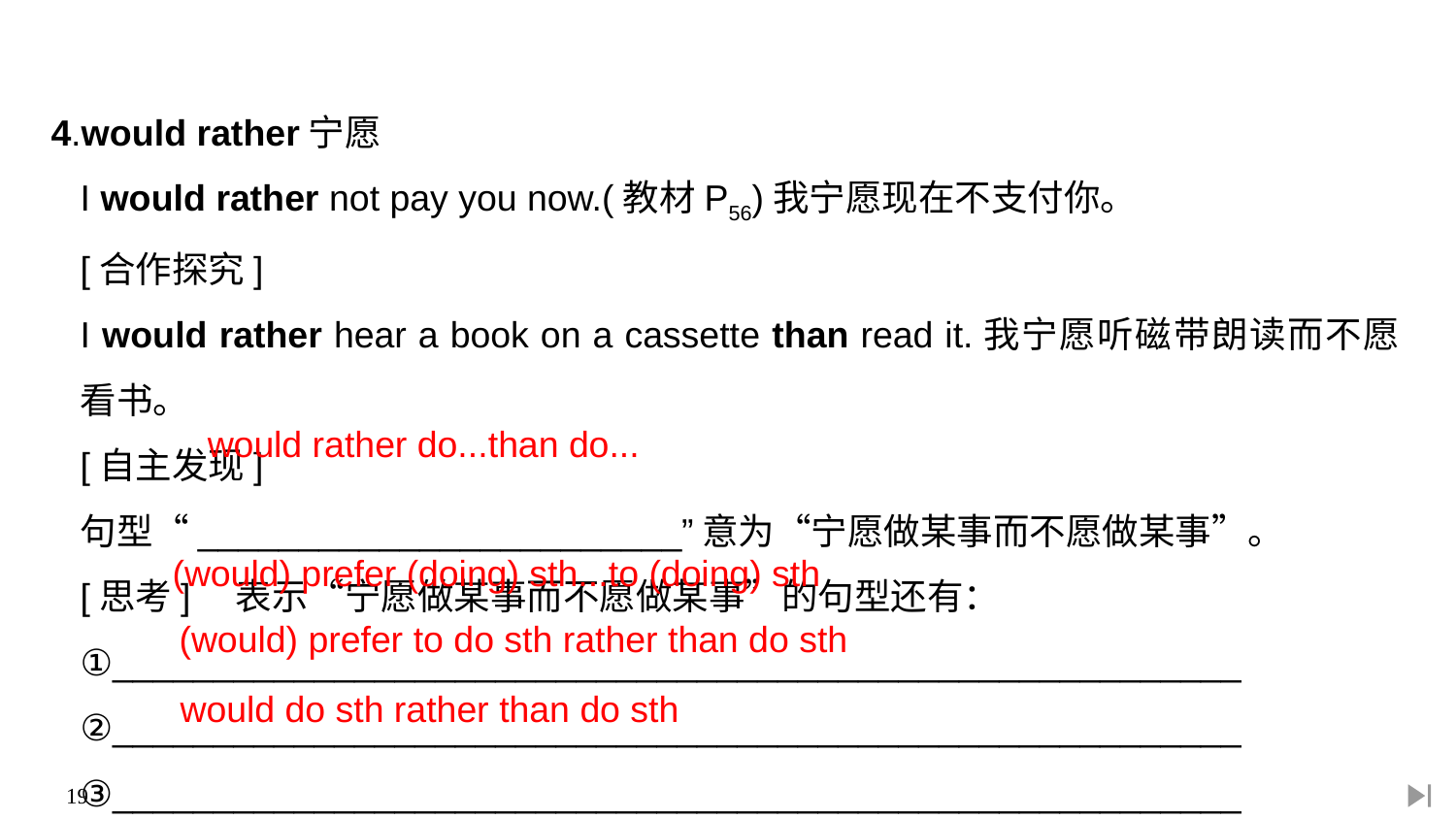

4.would rather宁愿
I would rather not pay you now.(教材P56)我宁愿现在不支付你。
[合作探究]
I would rather hear a book on a cassette than read it.我宁愿听磁带朗读而不愿看书。
[自主发现]
句型“________________________”意为“宁愿做某事而不愿做某事”。
[思考]　表示“宁愿做某事而不愿做某事”的句型还有：
①________________________________________________________
②________________________________________________________
③________________________________________________________
would rather do...than do...
(would) prefer (doing) sth...to (doing) sth
(would) prefer to do sth rather than do sth
would do sth rather than do sth